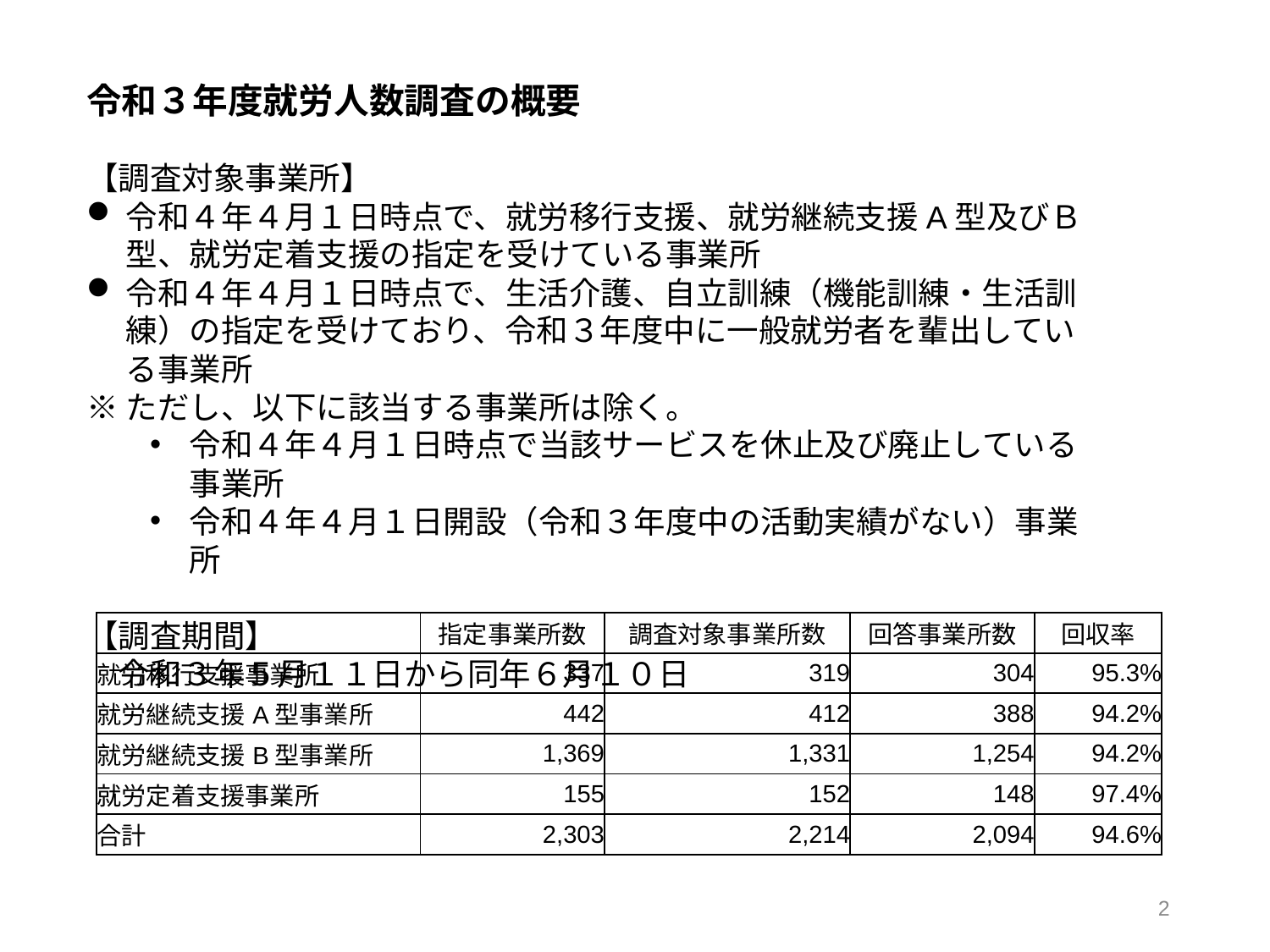

令和３年度就労人数調査の概要

【調査対象事業所】
令和４年４月１日時点で、就労移行支援、就労継続支援A型及びＢ型、就労定着支援の指定を受けている事業所
令和４年４月１日時点で、生活介護、自立訓練（機能訓練・生活訓練）の指定を受けており、令和３年度中に一般就労者を輩出している事業所
※ただし、以下に該当する事業所は除く。
令和４年４月１日時点で当該サービスを休止及び廃止している事業所
令和４年４月１日開設（令和３年度中の活動実績がない）事業所

【調査期間】
　令和３年５月１１日から同年６月１０日
|  | 指定事業所数 | 調査対象事業所数 | 回答事業所数 | 回収率 |
| --- | --- | --- | --- | --- |
| 就労移行支援事業所 | 337 | 319 | 304 | 95.3% |
| 就労継続支援A型事業所 | 442 | 412 | 388 | 94.2% |
| 就労継続支援B型事業所 | 1,369 | 1,331 | 1,254 | 94.2% |
| 就労定着支援事業所 | 155 | 152 | 148 | 97.4% |
| 合計 | 2,303 | 2,214 | 2,094 | 94.6% |
2